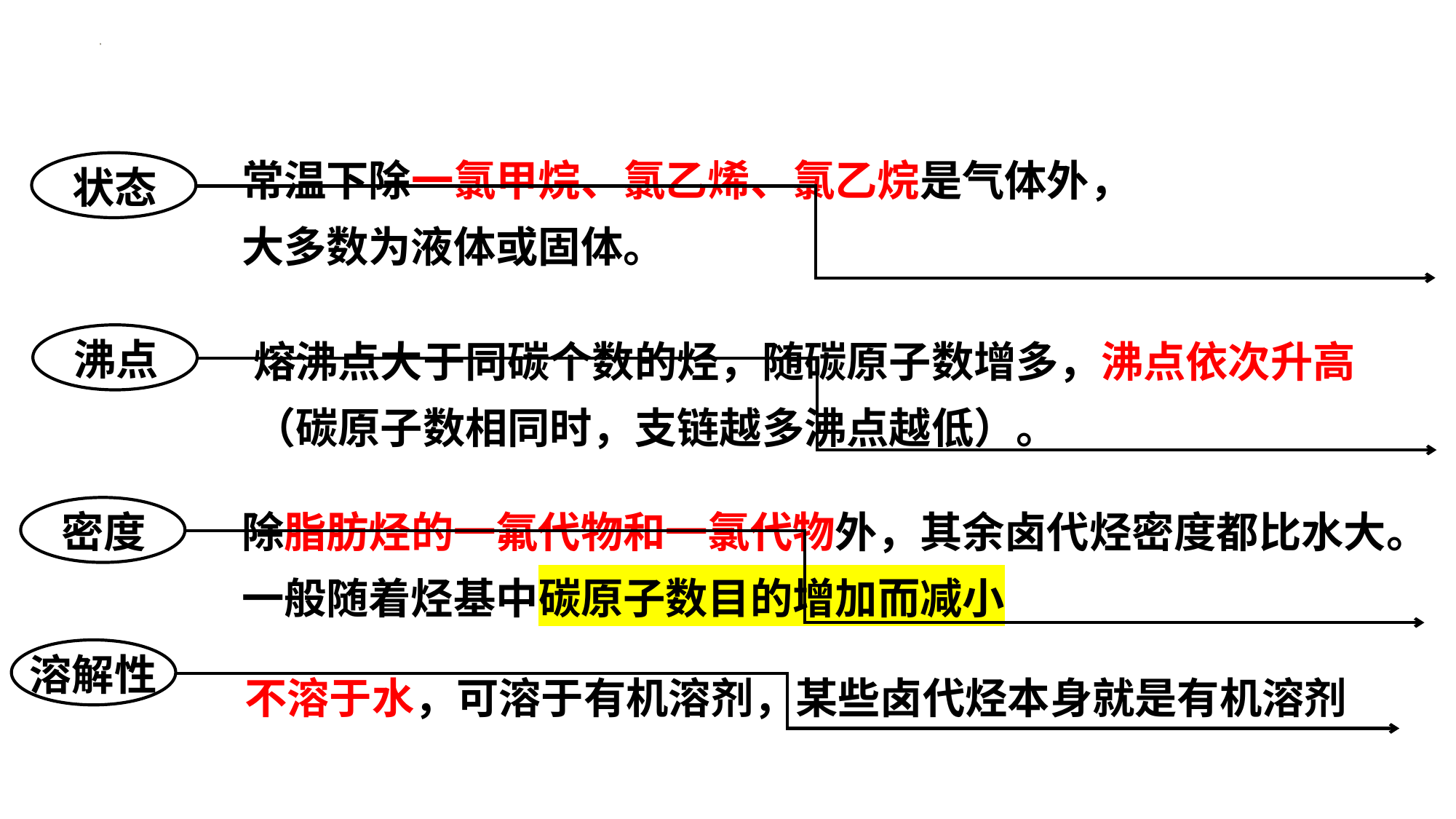

常温下除一氯甲烷、氯乙烯、氯乙烷是气体外，
大多数为液体或固体。

状态
熔沸点大于同碳个数的烃，随碳原子数增多，沸点依次升高（碳原子数相同时，支链越多沸点越低）。

沸点
除脂肪烃的一氟代物和一氯代物外，其余卤代烃密度都比水大。
一般随着烃基中碳原子数目的增加而减小

密度

溶解性
     不溶于水，可溶于有机溶剂，某些卤代烃本身就是有机溶剂